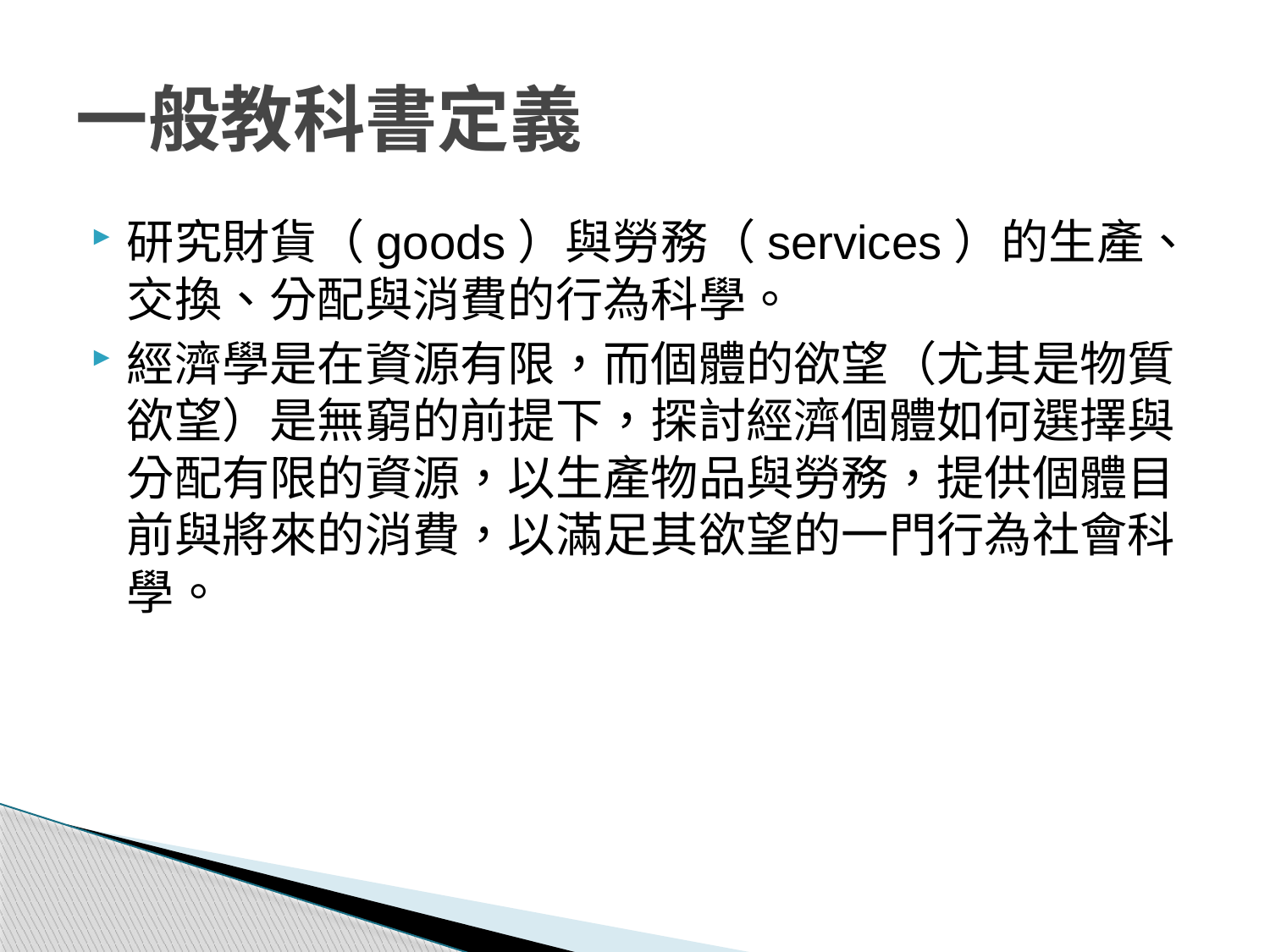

# 一般教科書定義
研究財貨（goods）與勞務（services）的生產、交換、分配與消費的行為科學。
經濟學是在資源有限，而個體的欲望（尤其是物質欲望）是無窮的前提下，探討經濟個體如何選擇與分配有限的資源，以生產物品與勞務，提供個體目前與將來的消費，以滿足其欲望的一門行為社會科學。